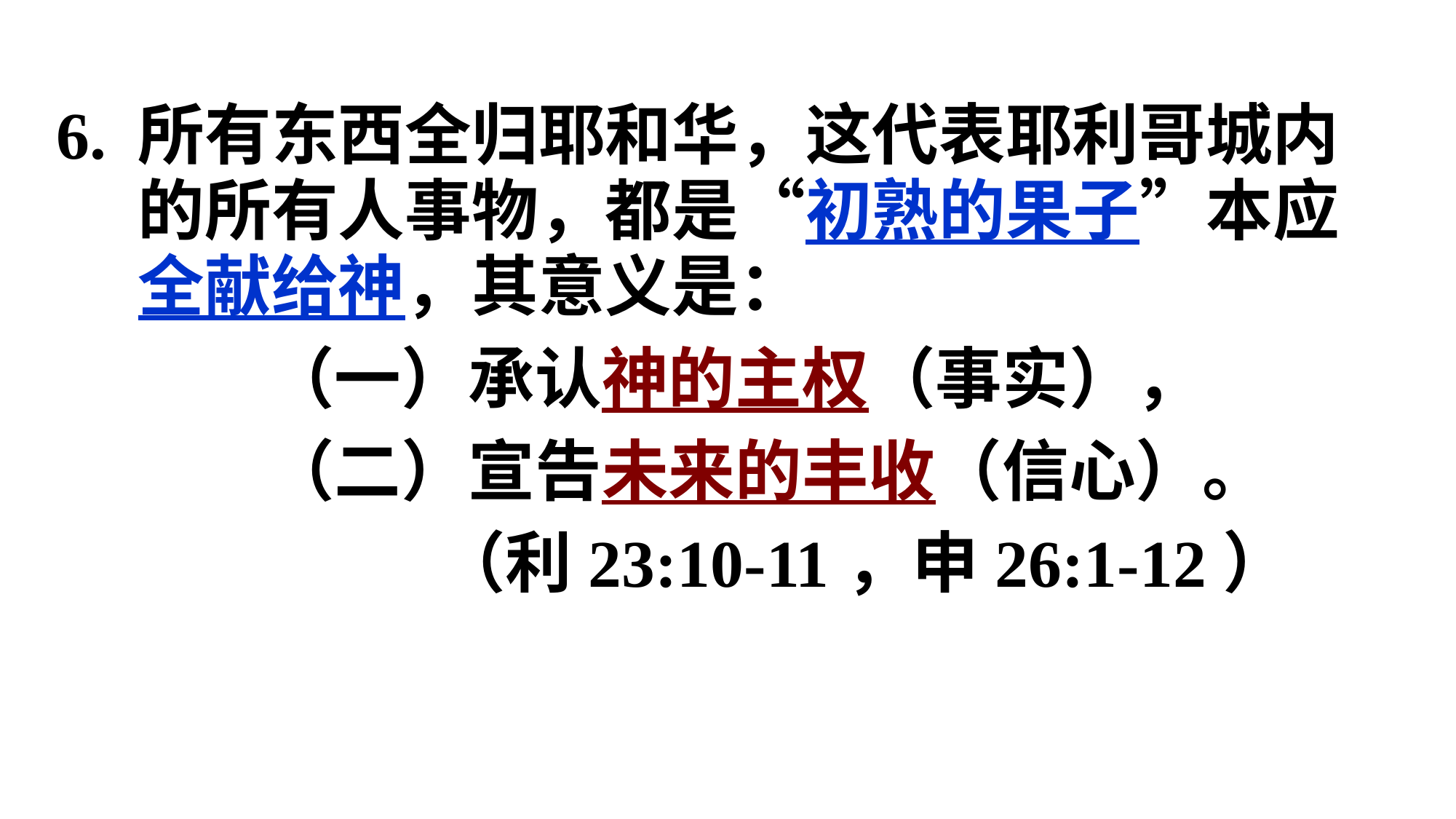

6.	所有东西全归耶和华，这代表耶利哥城内的所有人事物，都是“初熟的果子”本应全献给神，其意义是：
（一）承认神的主权（事实），
（二）宣告未来的丰收（信心）。
（利23:10-11，申26:1-12）